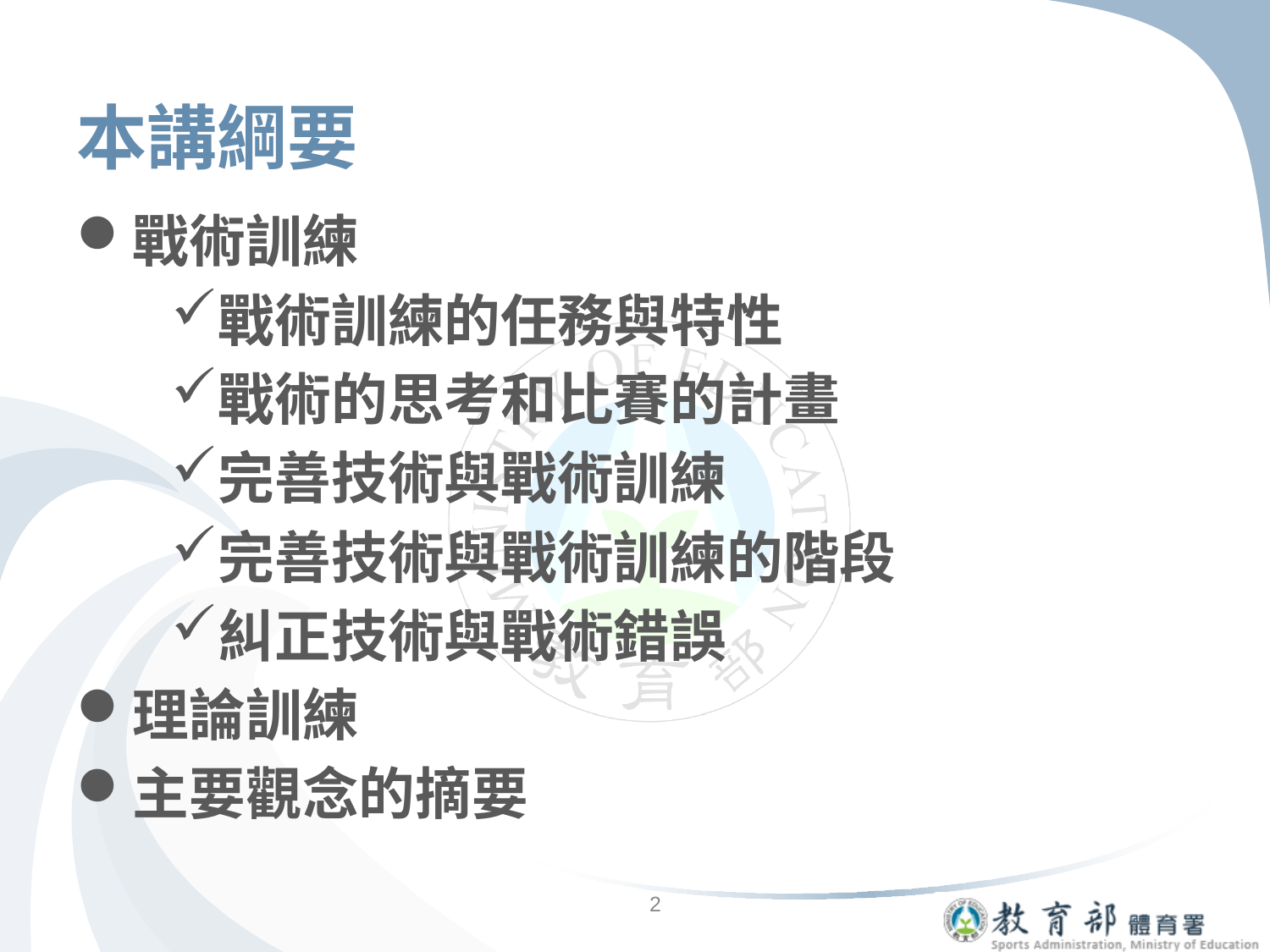

# 本講綱要
戰術訓練
戰術訓練的任務與特性
戰術的思考和比賽的計畫
完善技術與戰術訓練
完善技術與戰術訓練的階段
糾正技術與戰術錯誤
理論訓練
主要觀念的摘要
2